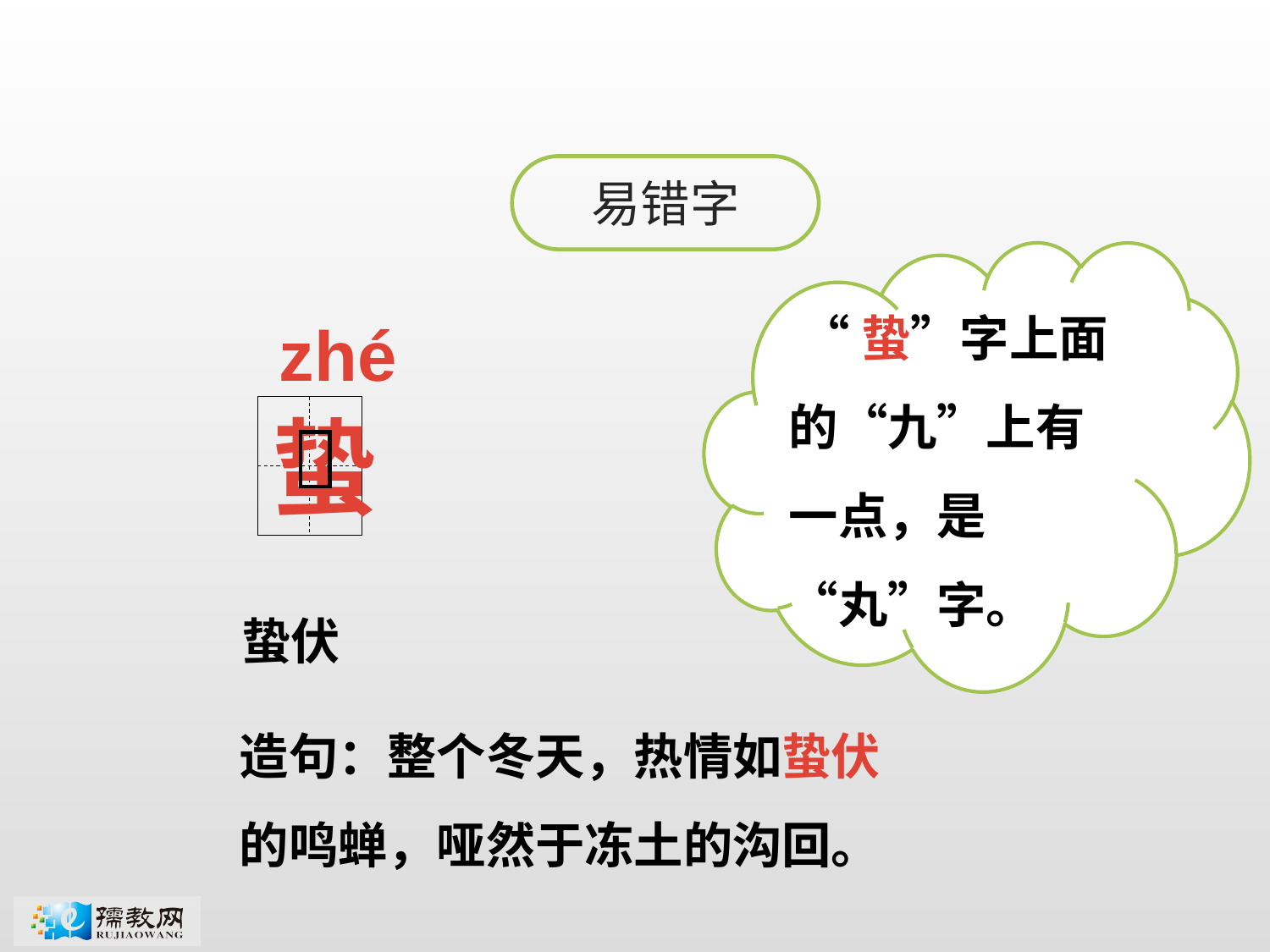

易错字
 “蛰”字上面的“九”上有一点，是“丸”字。
zhé

蛰

蛰伏
造句：整个冬天，热情如蛰伏的鸣蝉，哑然于冻土的沟回。